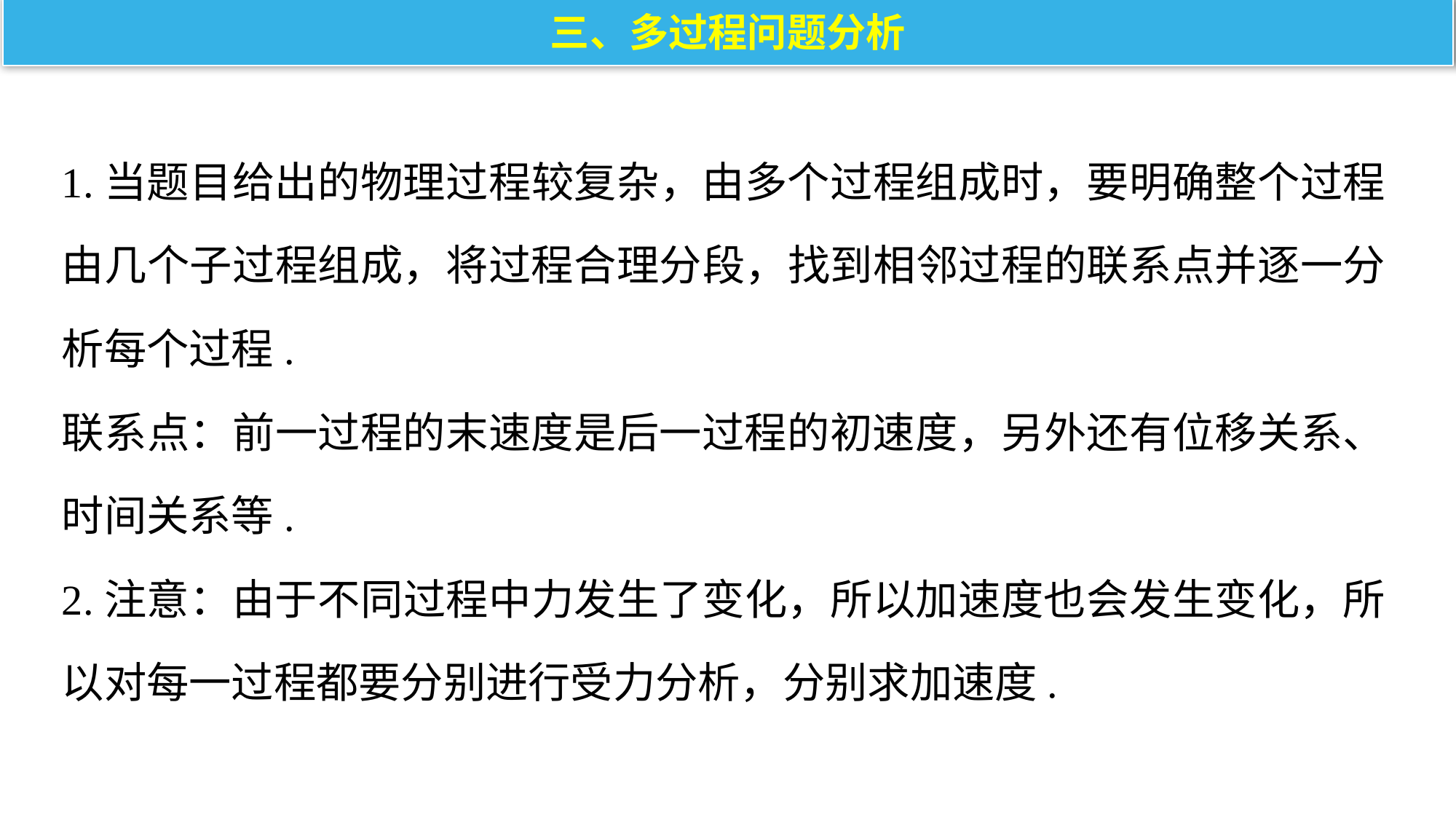

三、多过程问题分析
1.当题目给出的物理过程较复杂，由多个过程组成时，要明确整个过程由几个子过程组成，将过程合理分段，找到相邻过程的联系点并逐一分析每个过程.
联系点：前一过程的末速度是后一过程的初速度，另外还有位移关系、时间关系等.
2.注意：由于不同过程中力发生了变化，所以加速度也会发生变化，所以对每一过程都要分别进行受力分析，分别求加速度.